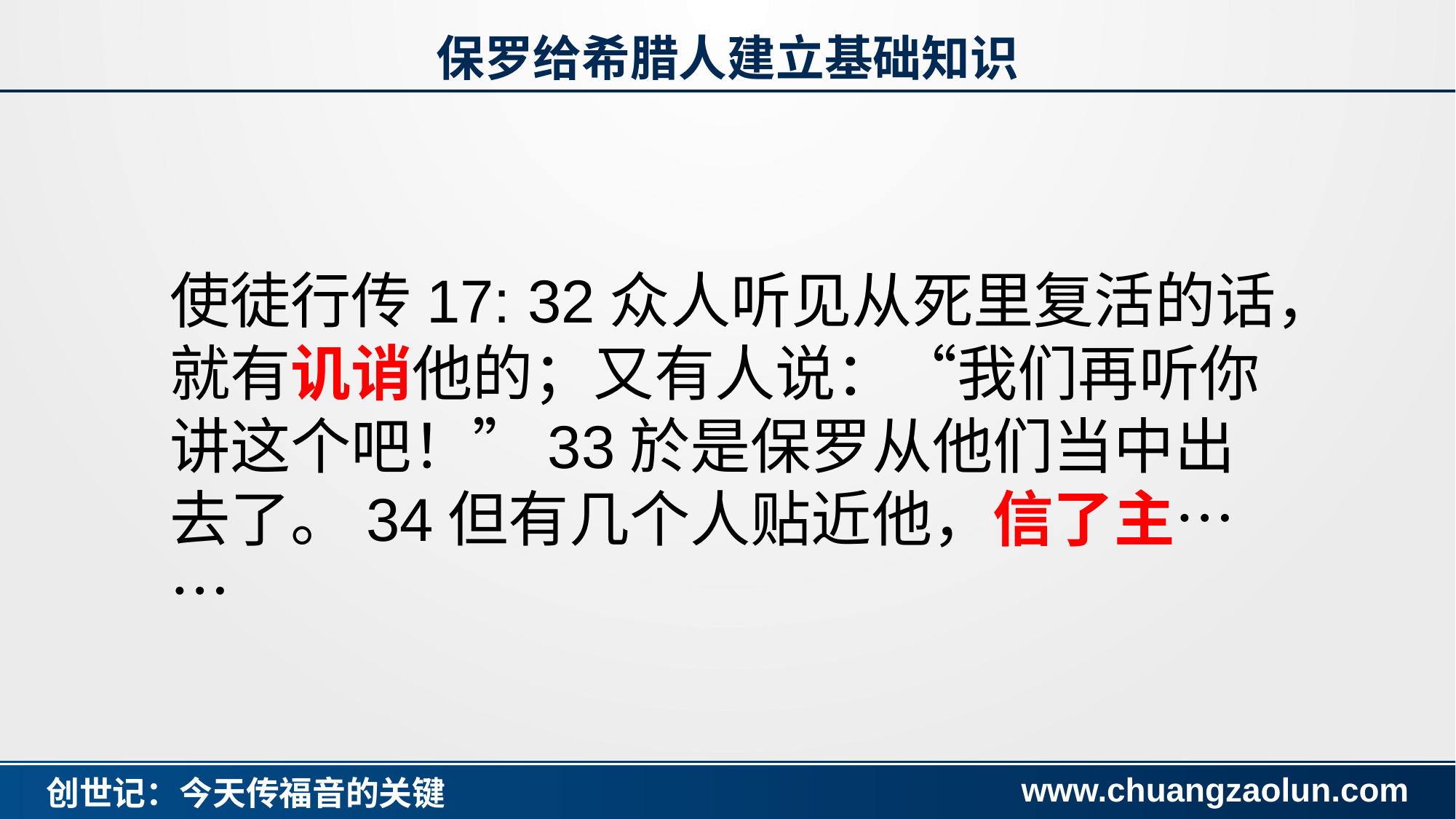

#
保罗给希腊人建立基础知识
使徒行传17: 32众人听见从死里复活的话，就有讥诮他的；又有人说：“我们再听你讲这个吧！”33於是保罗从他们当中出去了。34但有几个人贴近他，信了主……